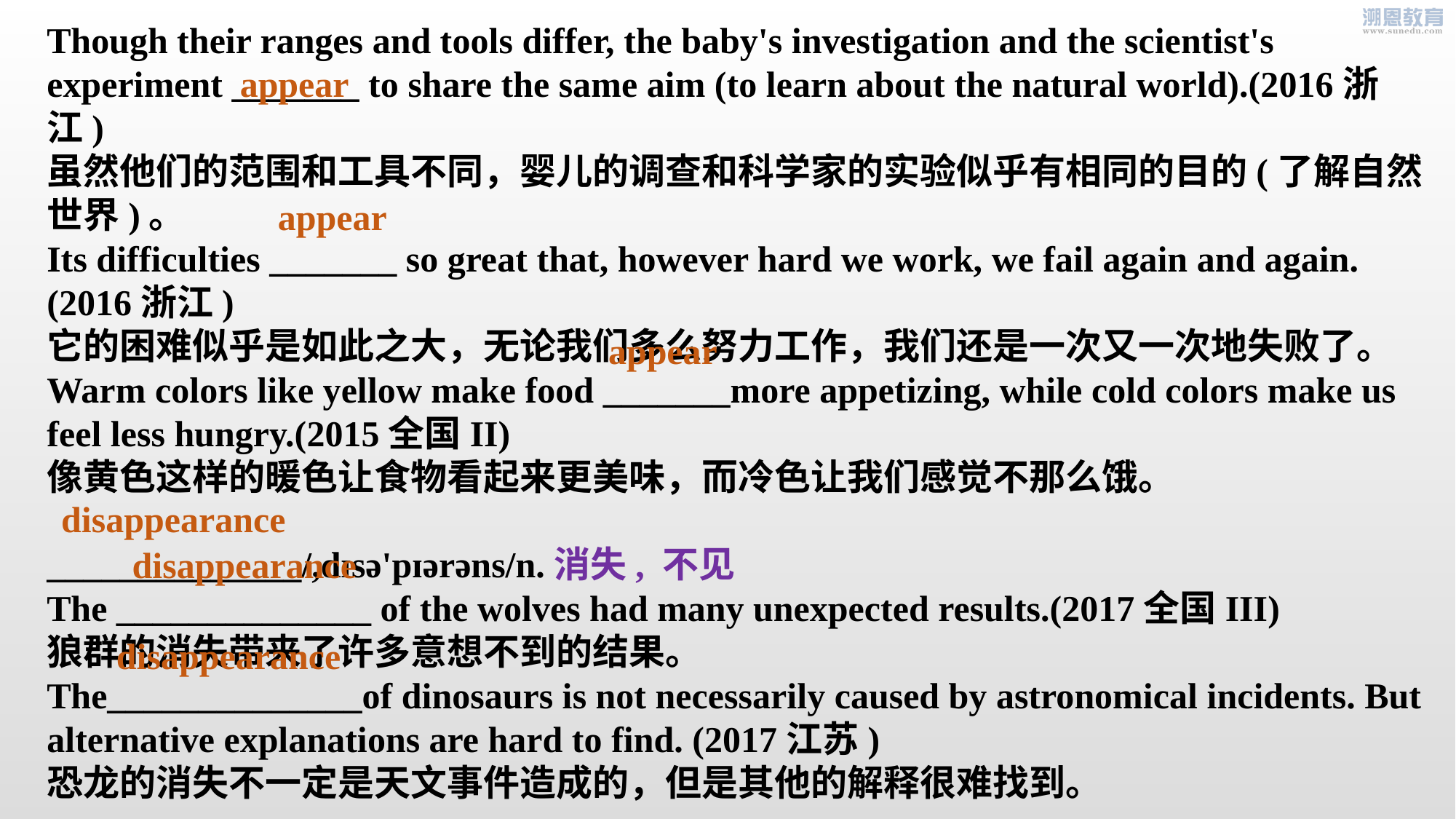

Though their ranges and tools differ, the baby's investigation and the scientist's experiment _______ to share the same aim (to learn about the natural world).(2016浙江)
虽然他们的范围和工具不同，婴儿的调查和科学家的实验似乎有相同的目的(了解自然世界)。
Its difficulties _______ so great that, however hard we work, we fail again and again. (2016浙江)
它的困难似乎是如此之大，无论我们多么努力工作，我们还是一次又一次地失败了。
Warm colors like yellow make food _______more appetizing, while cold colors make us feel less hungry.(2015全国II)
像黄色这样的暖色让食物看起来更美味，而冷色让我们感觉不那么饿。

______________/,dɪsə'pɪərəns/n.消失, 不见
The ______________ of the wolves had many unexpected results.(2017全国III)
狼群的消失带来了许多意想不到的结果。
The______________of dinosaurs is not necessarily caused by astronomical incidents. But alternative explanations are hard to find. (2017江苏)
恐龙的消失不一定是天文事件造成的，但是其他的解释很难找到。

appear
appear
appear
disappearance
disappearance
disappearance